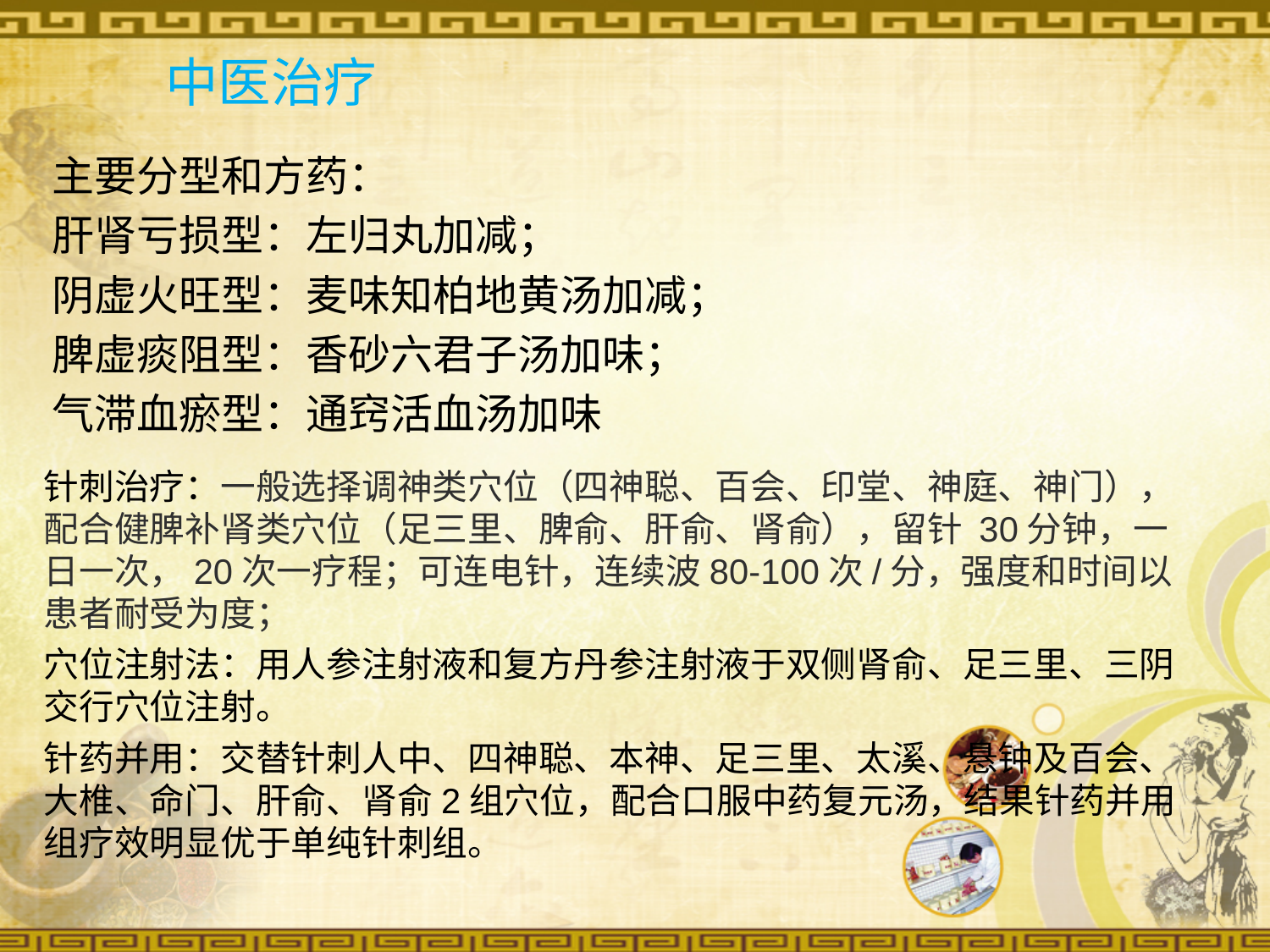

中医治疗
主要分型和方药：
肝肾亏损型：左归丸加减；
阴虚火旺型：麦味知柏地黄汤加减；
脾虚痰阻型：香砂六君子汤加味；
气滞血瘀型：通窍活血汤加味
针刺治疗：一般选择调神类穴位（四神聪、百会、印堂、神庭、神门），配合健脾补肾类穴位（足三里、脾俞、肝俞、肾俞），留针 30分钟，一日一次，20次一疗程；可连电针，连续波80-100次/分，强度和时间以患者耐受为度；
穴位注射法：用人参注射液和复方丹参注射液于双侧肾俞、足三里、三阴交行穴位注射。
针药并用：交替针刺人中、四神聪、本神、足三里、太溪、悬钟及百会、大椎、命门、肝俞、肾俞2组穴位，配合口服中药复元汤，结果针药并用组疗效明显优于单纯针刺组。